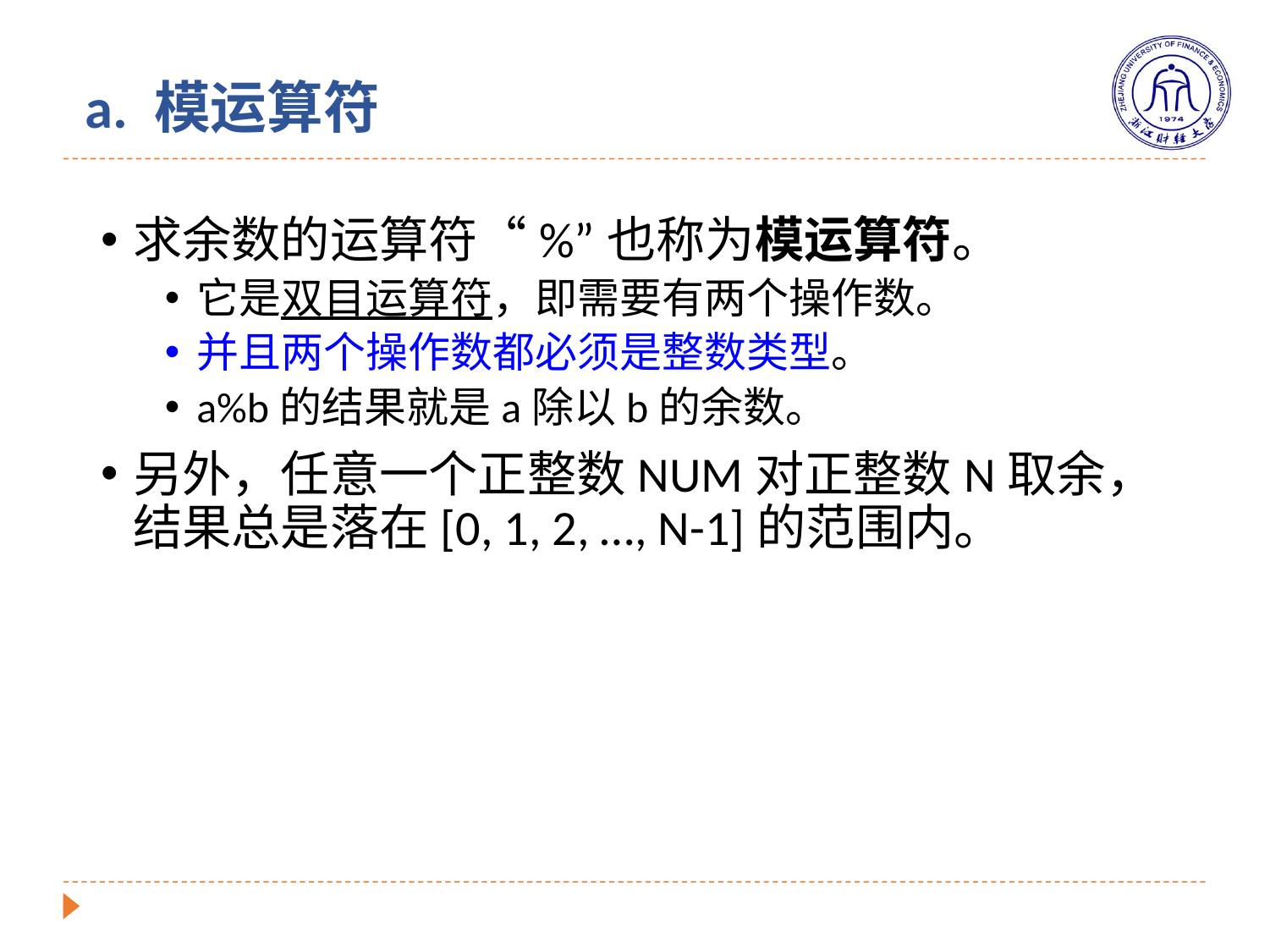

# a. 模运算符
求余数的运算符“%”也称为模运算符。
它是双目运算符，即需要有两个操作数。
并且两个操作数都必须是整数类型。
a%b的结果就是a除以b的余数。
另外，任意一个正整数NUM对正整数N取余，结果总是落在[0, 1, 2, …, N-1]的范围内。